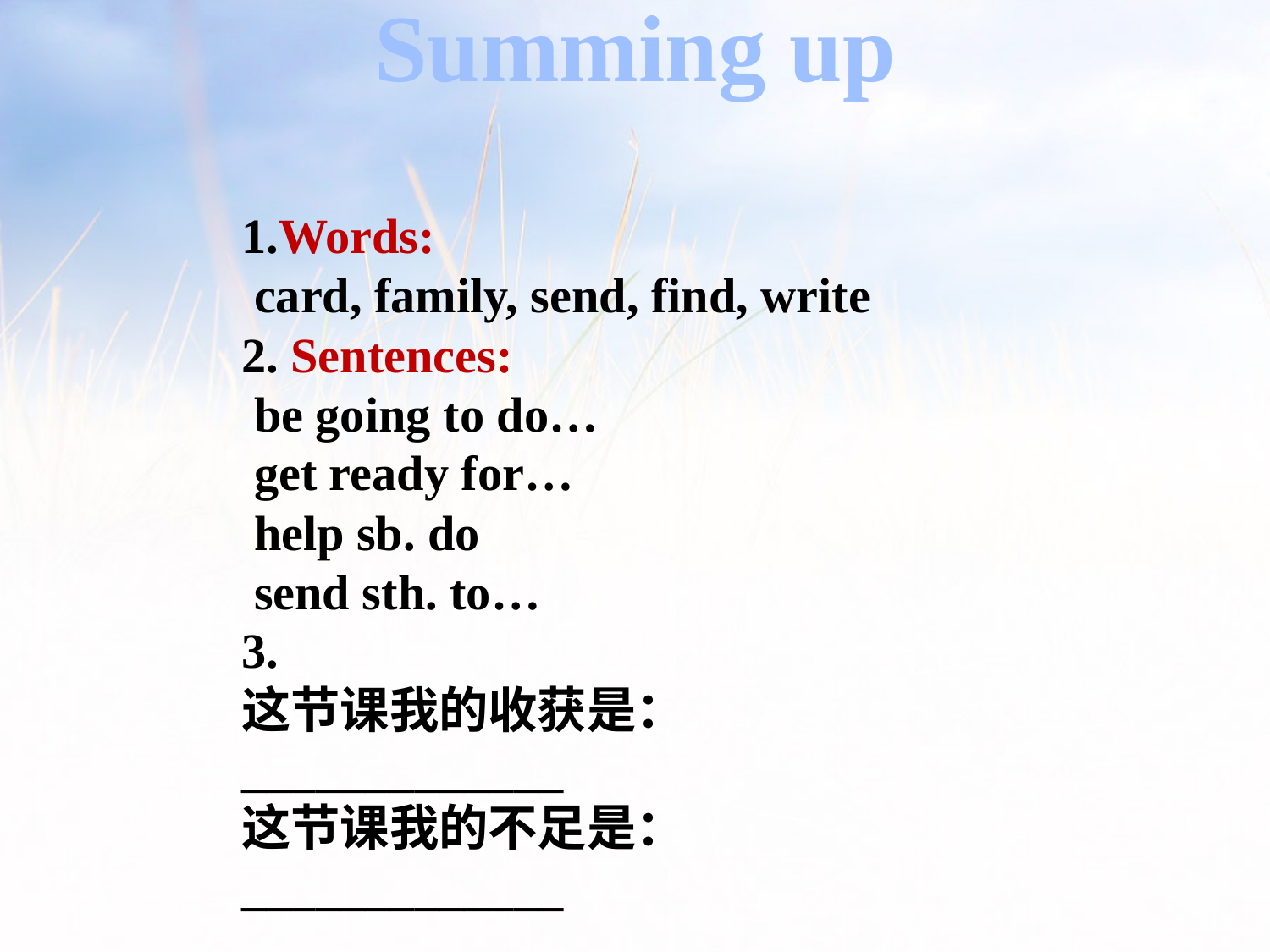

Summing up
1.Words:
 card, family, send, find, write
2. Sentences:
 be going to do…
 get ready for…
 help sb. do
 send sth. to…
3.
这节课我的收获是：_____________
这节课我的不足是：_____________